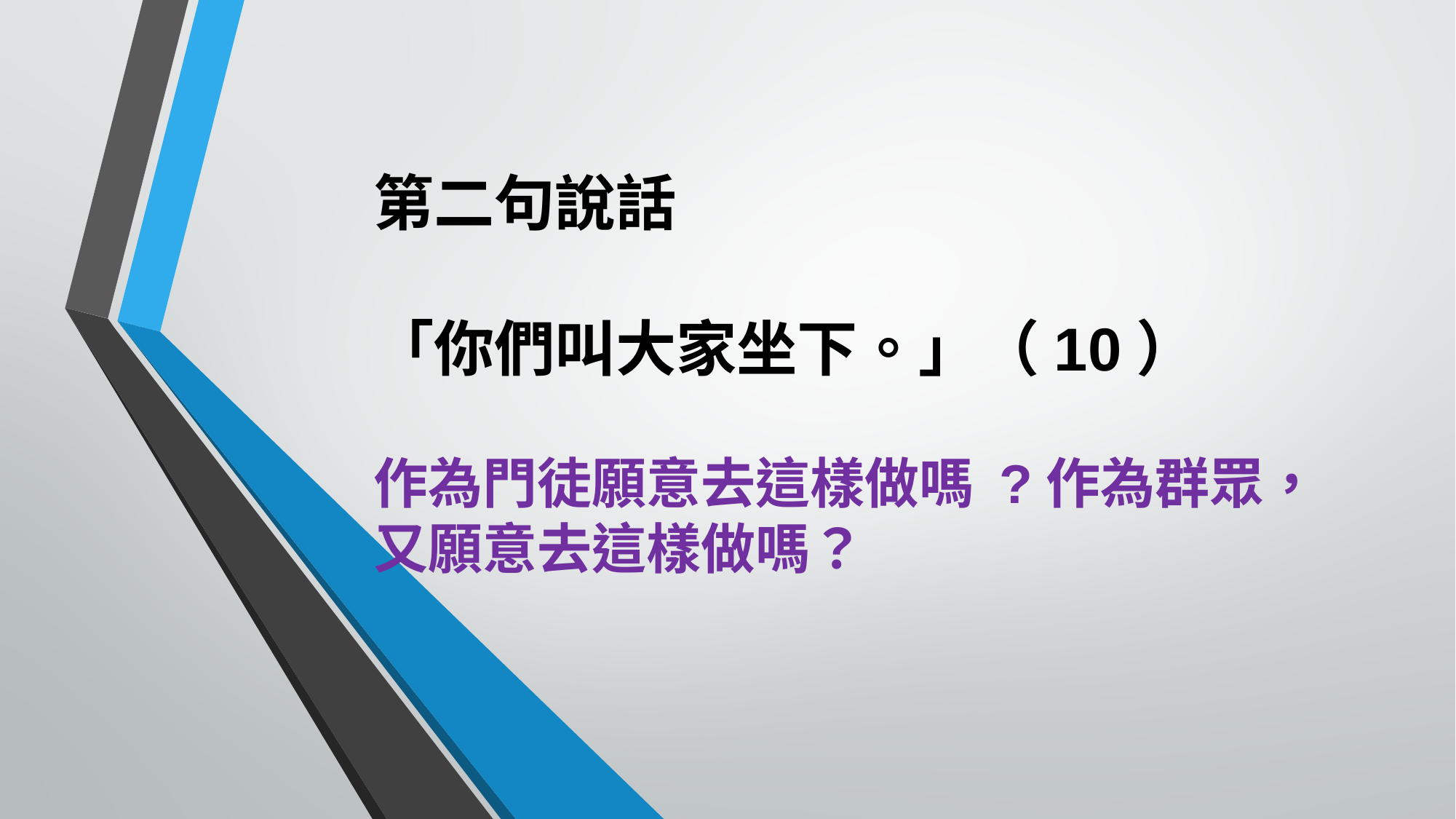

# 第二句說話 「你們叫大家坐下。」（10） 作為門徒願意去這樣做嗎 ?作為群眾，又願意去這樣做嗎？